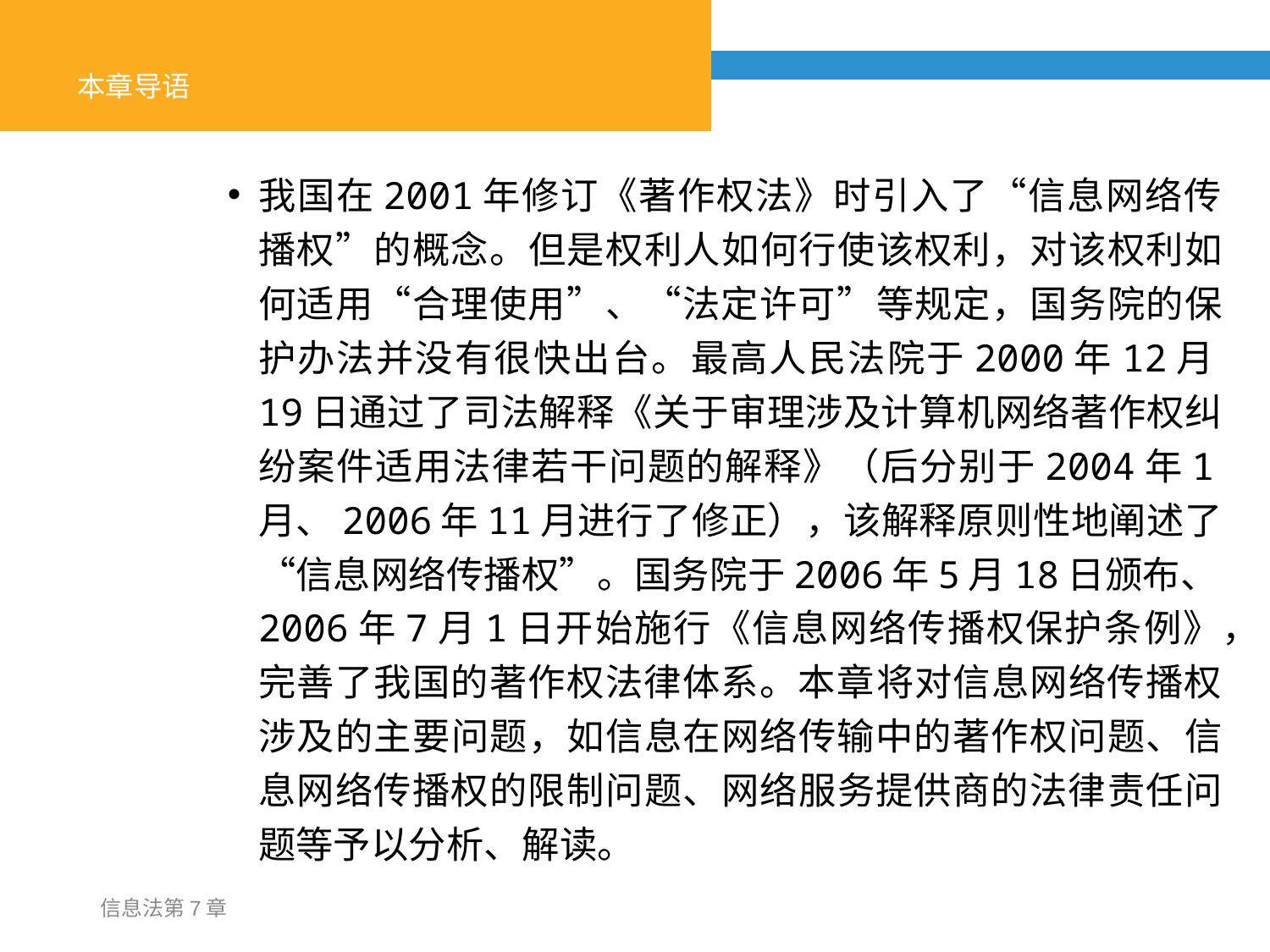

# 本章导语
我国在2001年修订《著作权法》时引入了“信息网络传播权”的概念。但是权利人如何行使该权利，对该权利如何适用“合理使用”、“法定许可”等规定，国务院的保护办法并没有很快出台。最高人民法院于2000年12月19日通过了司法解释《关于审理涉及计算机网络著作权纠纷案件适用法律若干问题的解释》（后分别于2004年1月、2006年11月进行了修正），该解释原则性地阐述了“信息网络传播权”。国务院于2006年5月18日颁布、2006年7月1日开始施行《信息网络传播权保护条例》，完善了我国的著作权法律体系。本章将对信息网络传播权涉及的主要问题，如信息在网络传输中的著作权问题、信息网络传播权的限制问题、网络服务提供商的法律责任问题等予以分析、解读。

信息法第7章